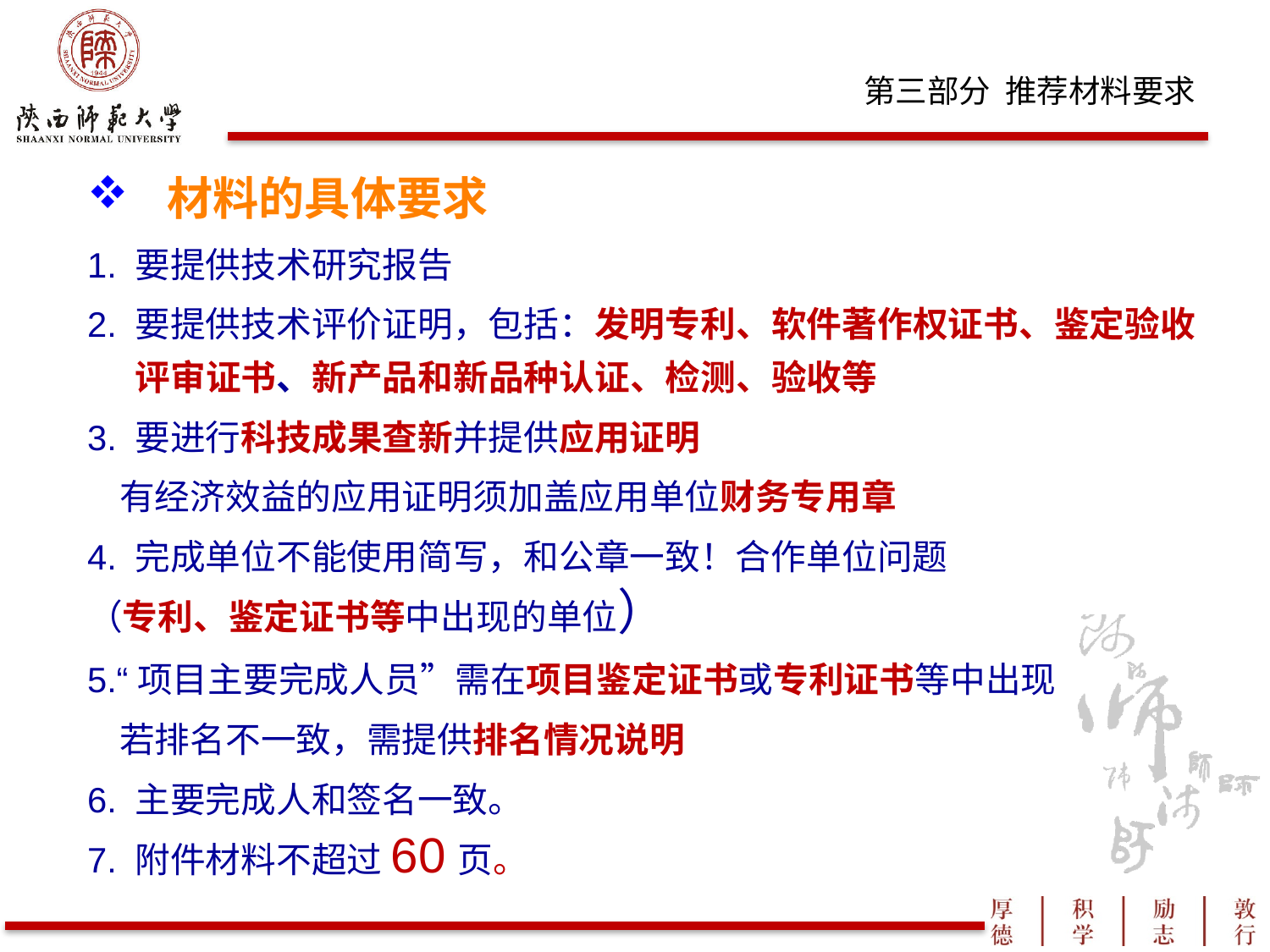

材料的具体要求
1. 要提供技术研究报告
2. 要提供技术评价证明，包括：发明专利、软件著作权证书、鉴定验收评审证书、新产品和新品种认证、检测、验收等
3. 要进行科技成果查新并提供应用证明
   有经济效益的应用证明须加盖应用单位财务专用章
4. 完成单位不能使用简写，和公章一致！合作单位问题
（专利、鉴定证书等中出现的单位）
5.“项目主要完成人员”需在项目鉴定证书或专利证书等中出现
   若排名不一致，需提供排名情况说明
6. 主要完成人和签名一致。
7. 附件材料不超过60页。